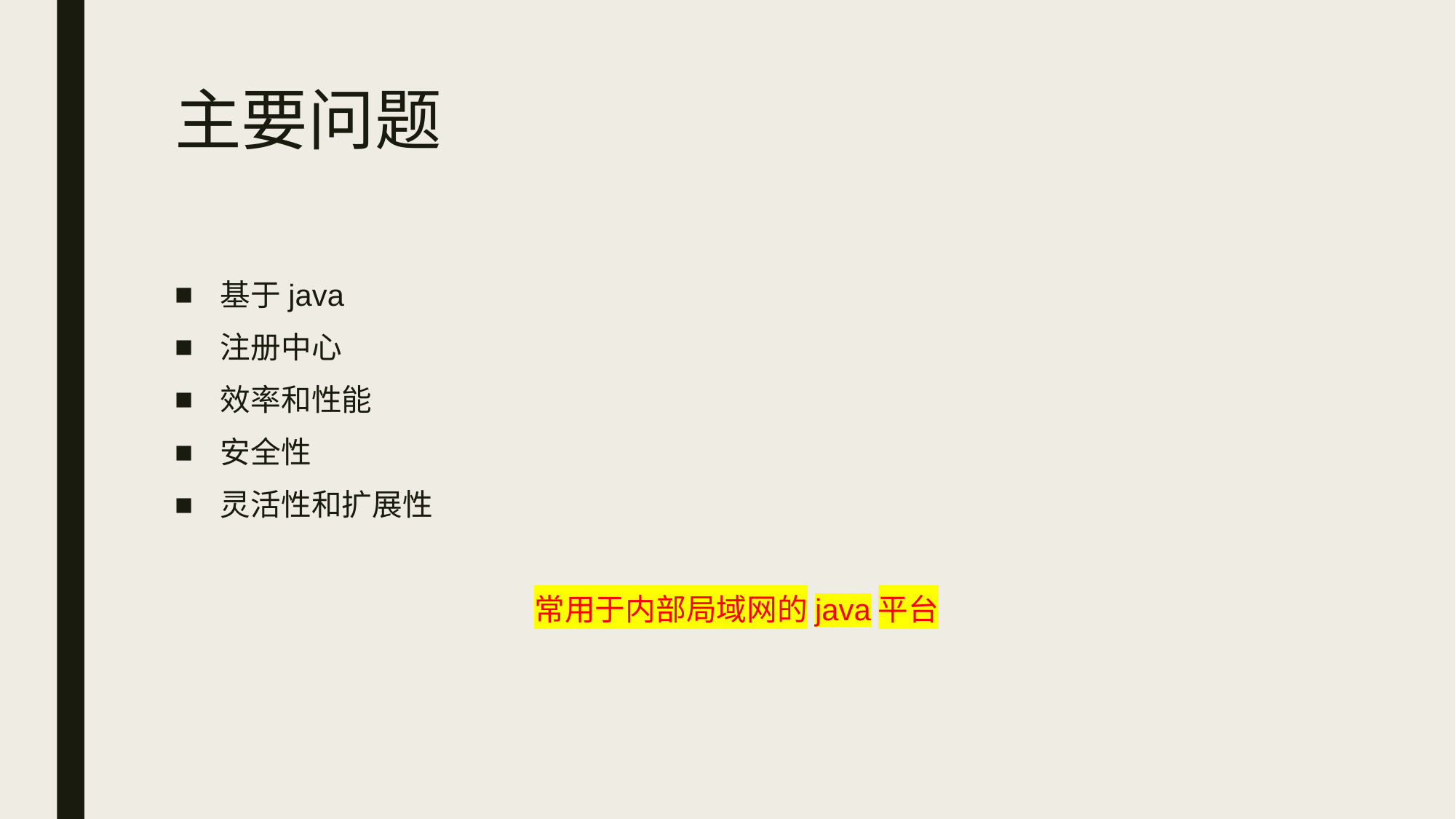

# 主要问题
基于java
注册中心
效率和性能
安全性
灵活性和扩展性

常用于内部局域网的java平台